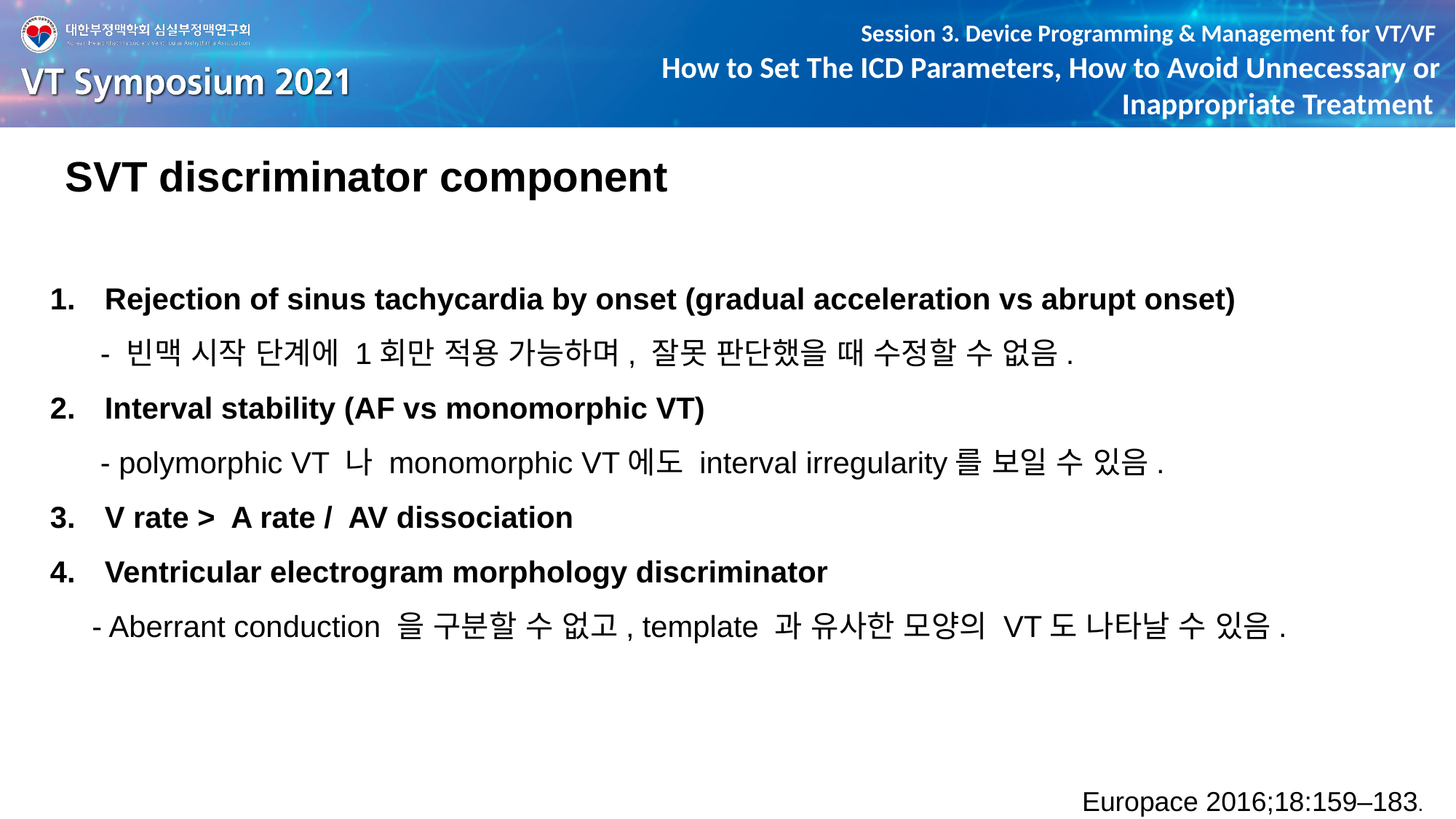

SVT discriminator component
Rejection of sinus tachycardia by onset (gradual acceleration vs abrupt onset)
      - 빈맥 시작 단계에 1회만 적용 가능하며, 잘못 판단했을 때 수정할 수 없음.
Interval stability (AF vs monomorphic VT)
      - polymorphic VT 나 monomorphic VT에도 interval irregularity를 보일 수 있음.
V rate >  A rate /  AV dissociation
Ventricular electrogram morphology discriminator
     - Aberrant conduction 을 구분할 수 없고, template 과 유사한 모양의 VT도 나타날 수 있음.
Europace 2016;18:159–183.